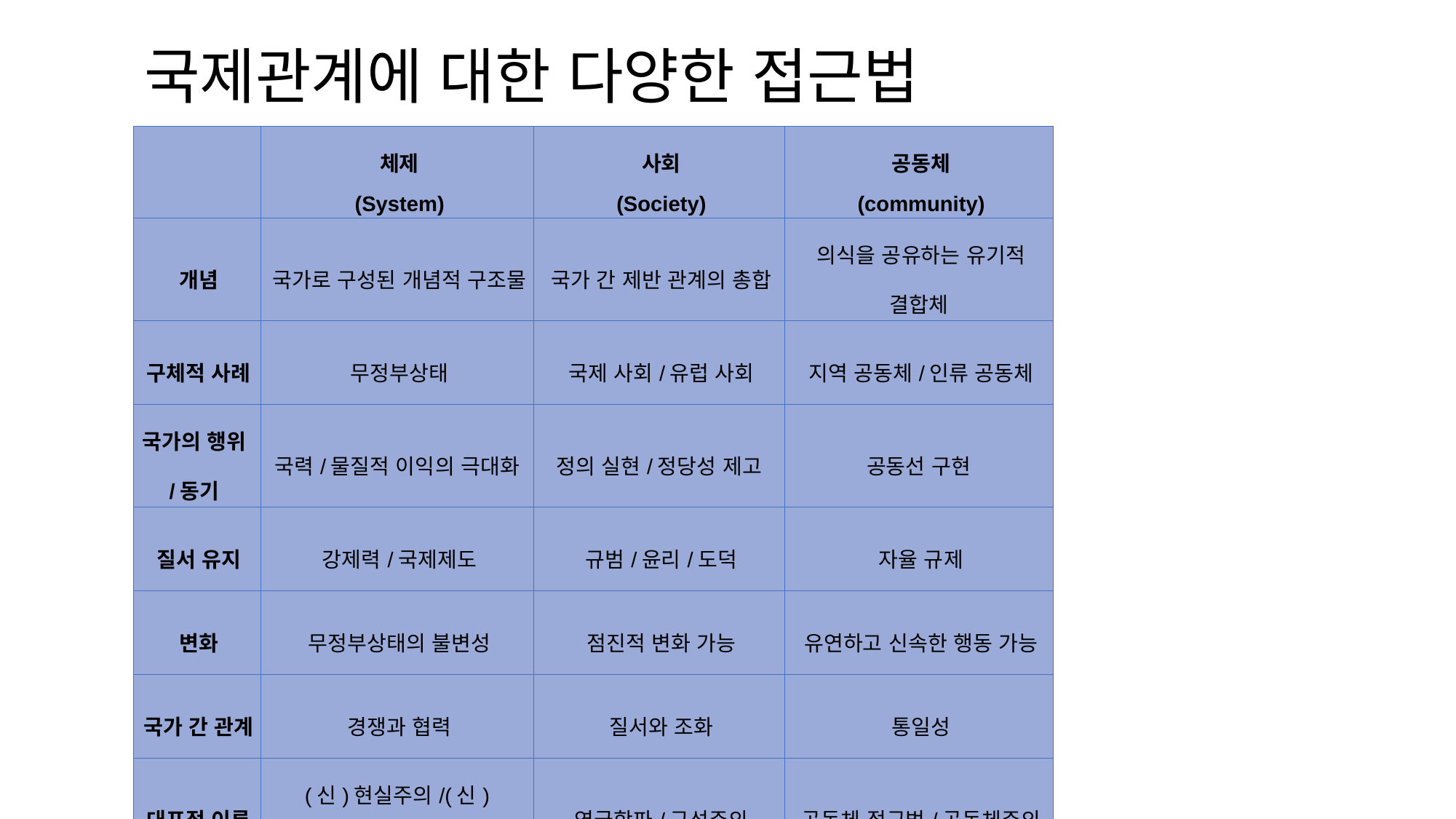

국제관계에 대한 다양한 접근법
|  | 체제 (System) | 사회 (Society) | 공동체 (community) |
| --- | --- | --- | --- |
| 개념 | 국가로 구성된 개념적 구조물 | 국가 간 제반 관계의 총합 | 의식을 공유하는 유기적 결합체 |
| 구체적 사례 | 무정부상태 | 국제 사회/유럽 사회 | 지역 공동체/인류 공동체 |
| 국가의 행위/동기 | 국력/물질적 이익의 극대화 | 정의 실현/정당성 제고 | 공동선 구현 |
| 질서 유지 | 강제력/국제제도 | 규범/윤리/도덕 | 자율 규제 |
| 변화 | 무정부상태의 불변성 | 점진적 변화 가능 | 유연하고 신속한 행동 가능 |
| 국가 간 관계 | 경쟁과 협력 | 질서와 조화 | 통일성 |
| 대표적 이론 | (신)현실주의/(신)자유주의 | 영국학파/구성주의 | 공동체 접근법/공동체주의 |